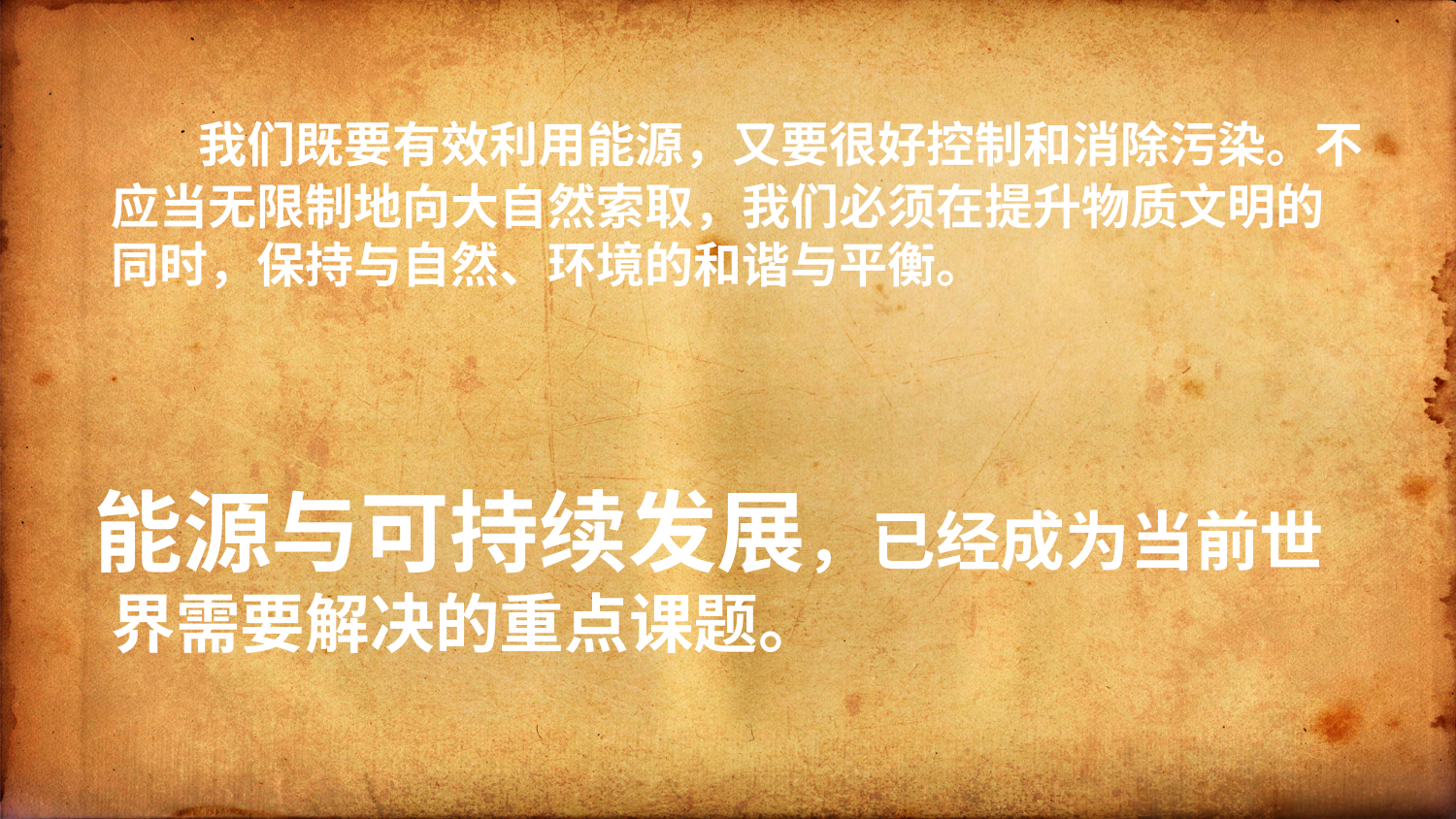

我们既要有效利用能源，又要很好控制和消除污染。不应当无限制地向大自然索取，我们必须在提升物质文明的同时，保持与自然、环境的和谐与平衡。

能源与可持续发展，已经成为当前世界需要解决的重点课题。